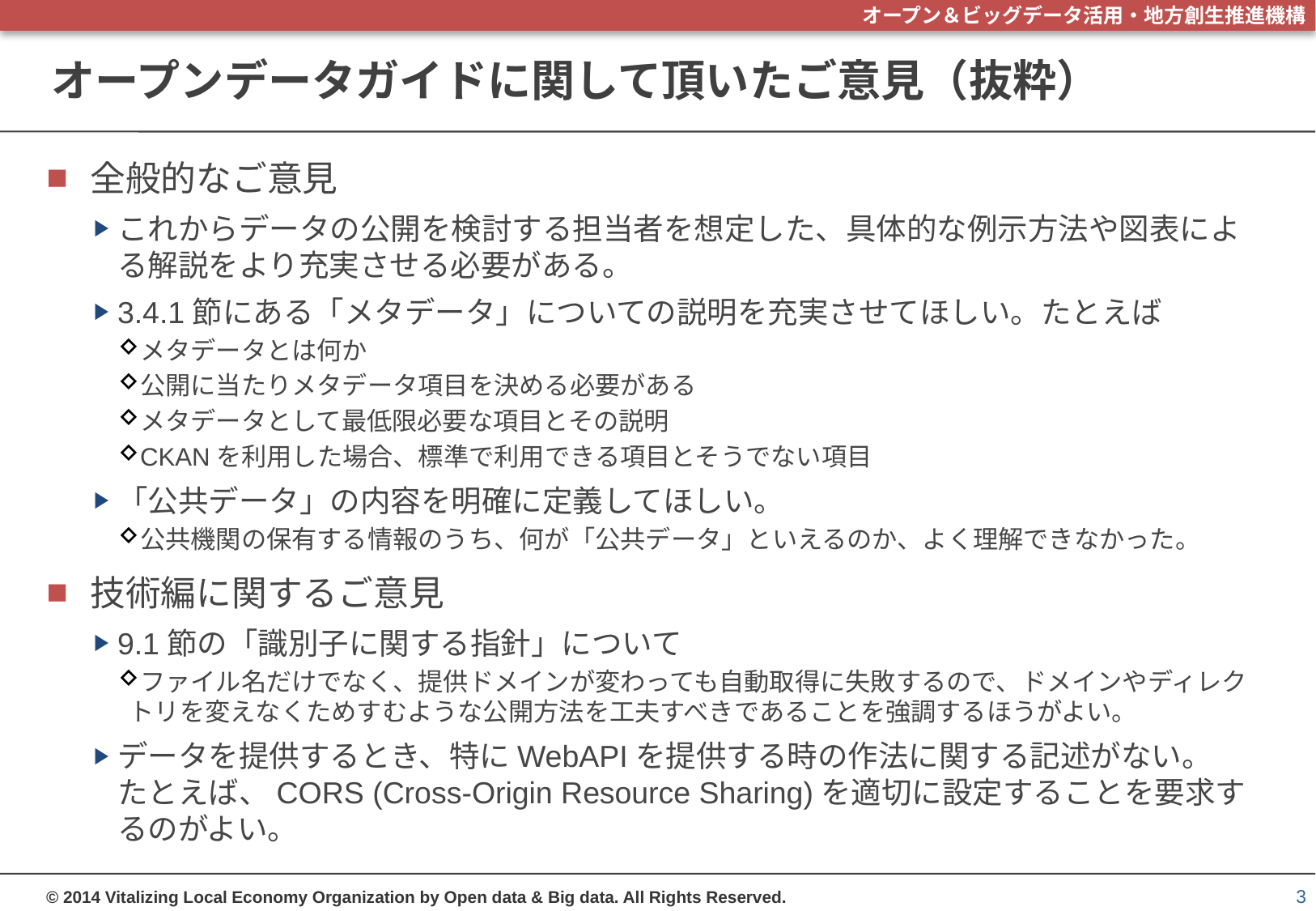

# オープンデータガイドに関して頂いたご意見（抜粋）
全般的なご意見
これからデータの公開を検討する担当者を想定した、具体的な例示方法や図表による解説をより充実させる必要がある。
3.4.1節にある「メタデータ」についての説明を充実させてほしい。たとえば
メタデータとは何か
公開に当たりメタデータ項目を決める必要がある
メタデータとして最低限必要な項目とその説明
CKANを利用した場合、標準で利用できる項目とそうでない項目
「公共データ」の内容を明確に定義してほしい。
公共機関の保有する情報のうち、何が「公共データ」といえるのか、よく理解できなかった。
技術編に関するご意見
9.1節の「識別子に関する指針」について
ファイル名だけでなく、提供ドメインが変わっても自動取得に失敗するので、ドメインやディレクトリを変えなくためすむような公開方法を工夫すべきであることを強調するほうがよい。
データを提供するとき、特にWebAPIを提供する時の作法に関する記述がない。
たとえば、CORS (Cross-Origin Resource Sharing)を適切に設定することを要求するのがよい。

3